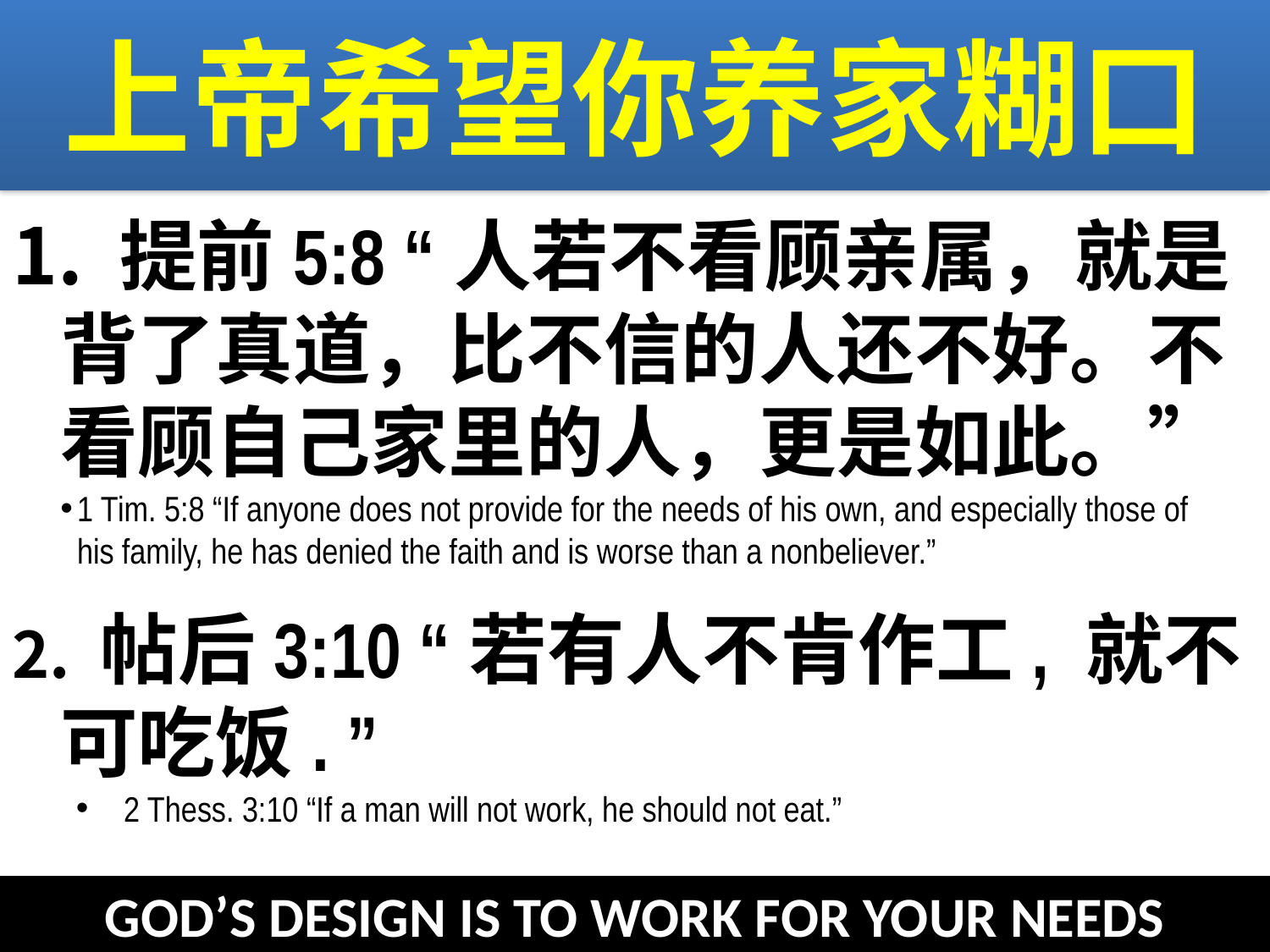

上帝希望你养家糊口
 提前5:8 “人若不看顾亲属，就是背了真道，比不信的人还不好。不看顾自己家里的人，更是如此。”
1 Tim. 5:8 “If anyone does not provide for the needs of his own, and especially those of     his family, he has denied the faith and is worse than a nonbeliever.”

 帖后3:10 “若有人不肯作工, 就不可吃饭. ”
2 Thess. 3:10 “If a man will not work, he should not eat.”

GOD’S DESIGN IS TO WORK FOR YOUR NEEDS